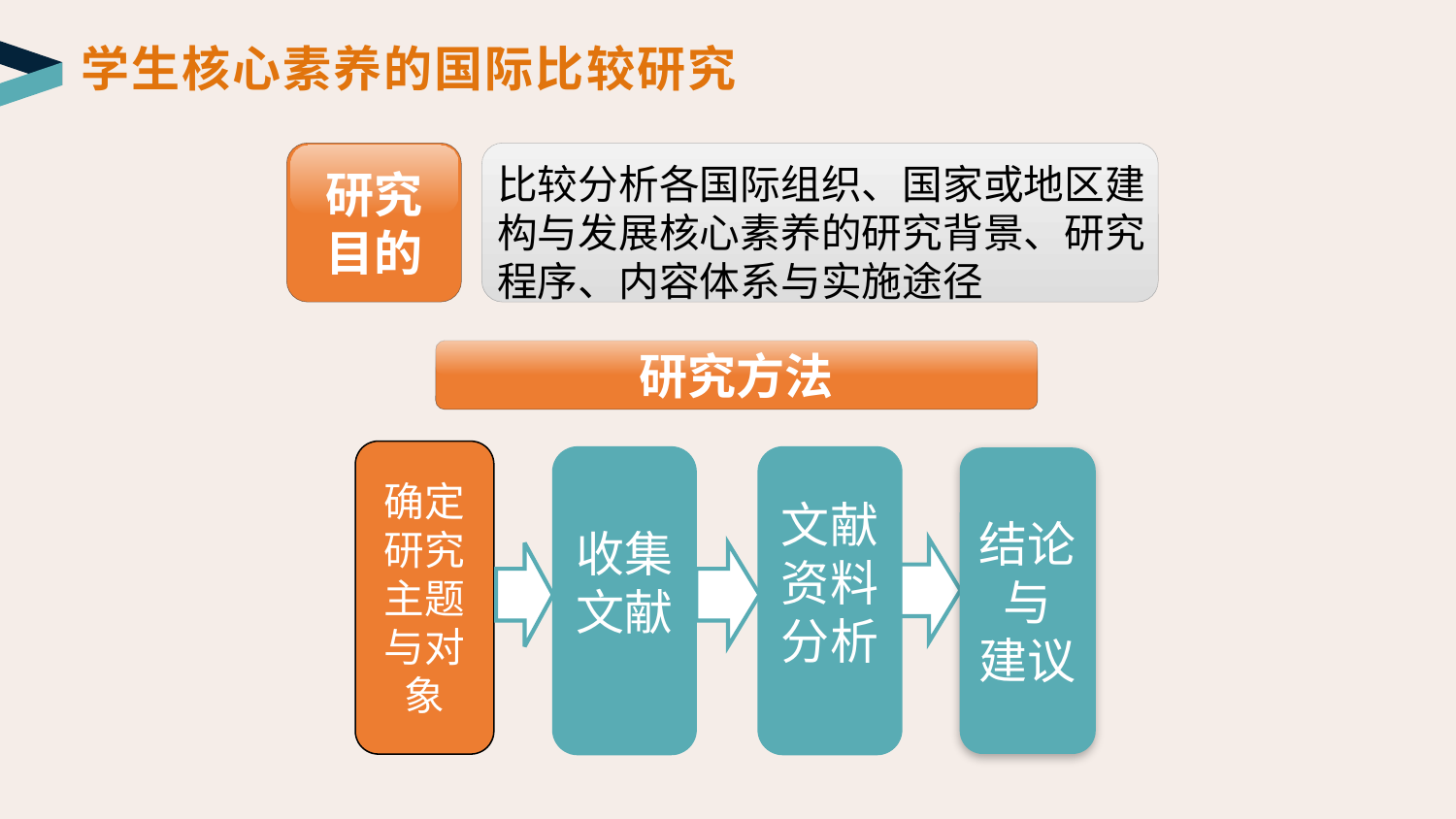

学生核心素养的国际比较研究

研究
目的

比较分析各国际组织、国家或地区建构与发展核心素养的研究背景、研究程序、内容体系与实施途径
研究方法

收集
文献

确定
研究
主题
与对
象
结论
与
建议

文献
资料
分析